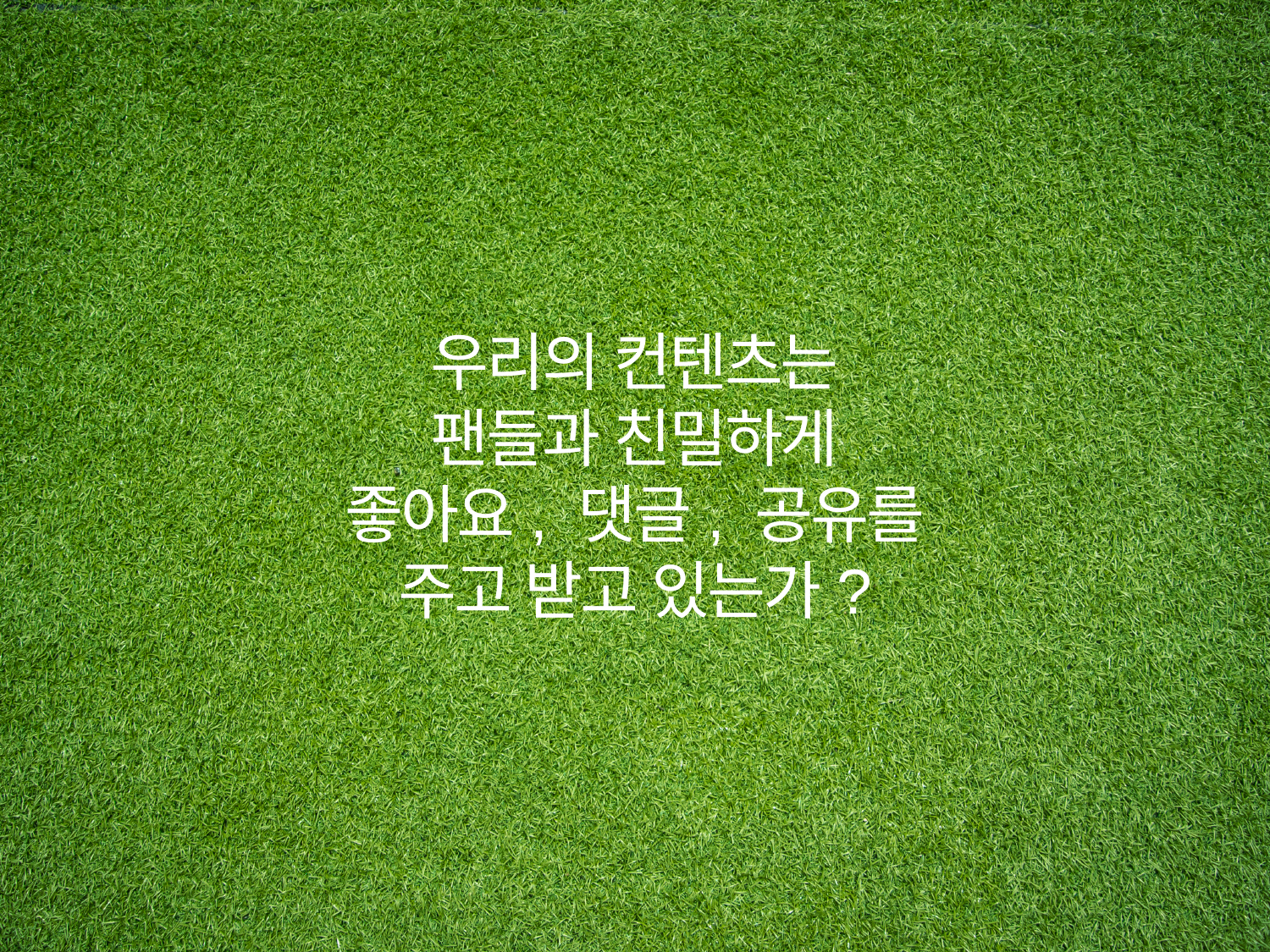

우리의 컨텐츠는
팬들과 친밀하게
좋아요, 댓글, 공유를
주고 받고 있는가?